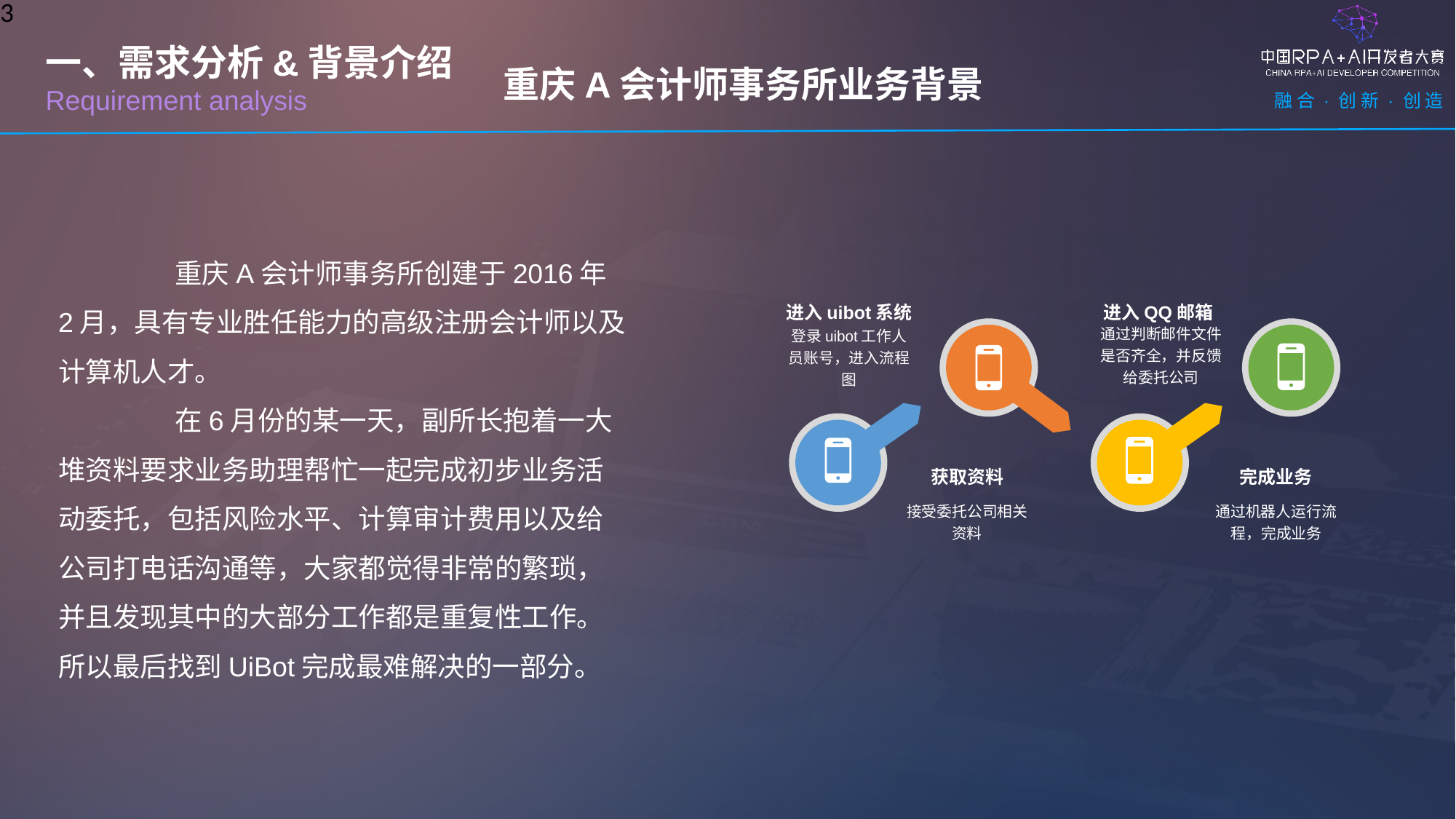

3
一、需求分析&背景介绍
Requirement analysis
重庆A会计师事务所业务背景

         重庆A会计师事务所创建于2016年2月，具有专业胜任能力的高级注册会计师以及计算机人才。
         在6月份的某一天，副所长抱着一大堆资料要求业务助理帮忙一起完成初步业务活动委托，包括风险水平、计算审计费用以及给公司打电话沟通等，大家都觉得非常的繁琐，并且发现其中的大部分工作都是重复性工作。所以最后找到UiBot完成最难解决的一部分。

进入uibot系统
登录uibot工作人员账号，进入流程图
进入QQ邮箱
通过判断邮件文件是否齐全，并反馈给委托公司

获取资料
完成业务
接受委托公司相关资料
通过机器人运行流程，完成业务